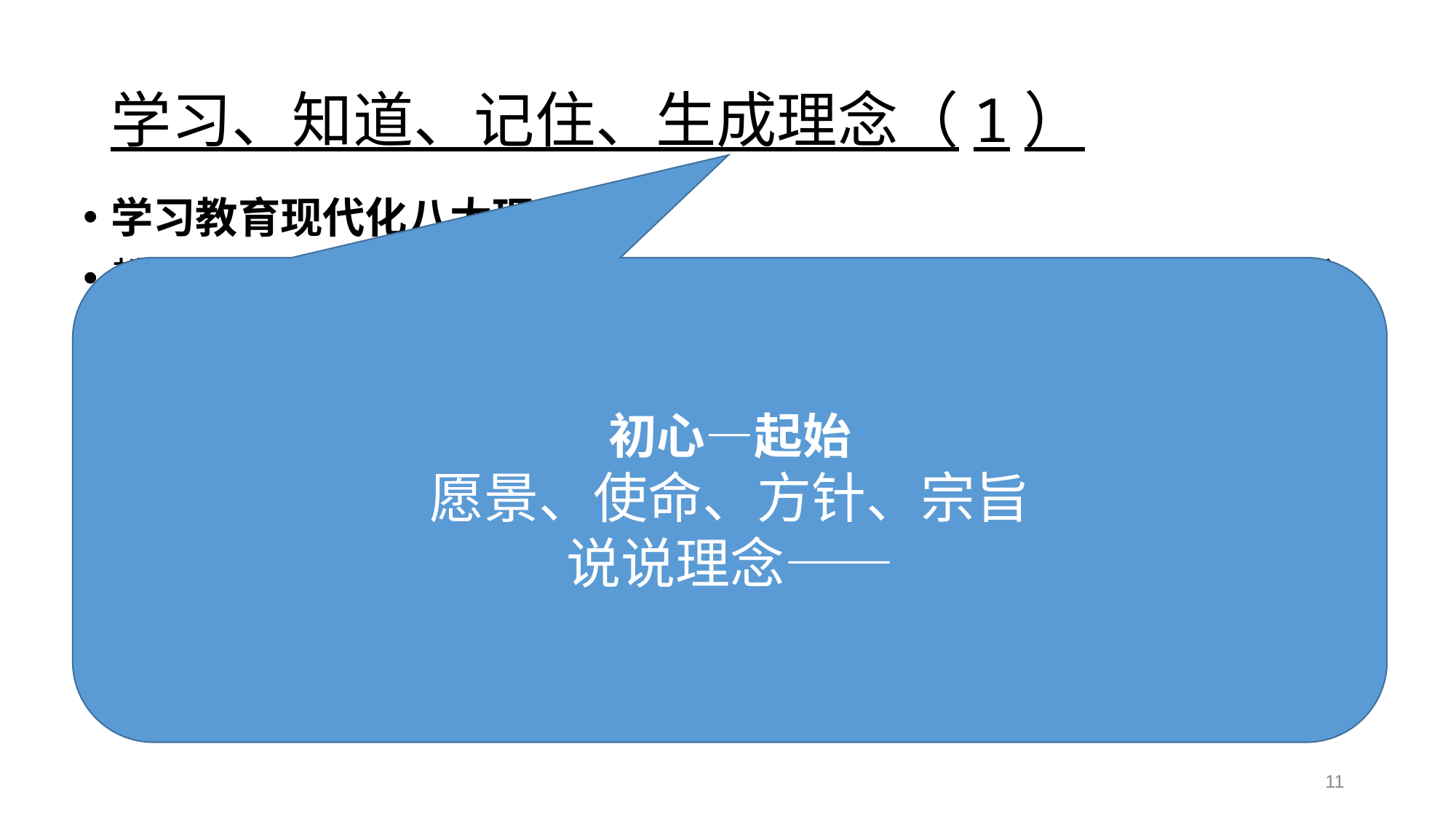

# 学习、知道、记住、生成理念（1）
学习教育现代化八大理念：
教育现代化的八大基本理念：更加注重以德为先，更加注重全面发展，更加注重面向人人，更加注重终身学习，更加注重因材施教，更加注重知行合一，更加注重融合发展，更加注重共建共享。
知道学校管理标准四条理念：
一、以育人为本、全面发展；二、促进公平、提高质量；三、和谐美丽、充满活力；四依法办学、科学治理。

初心—起始
愿景、使命、方针、宗旨
说说理念——
11